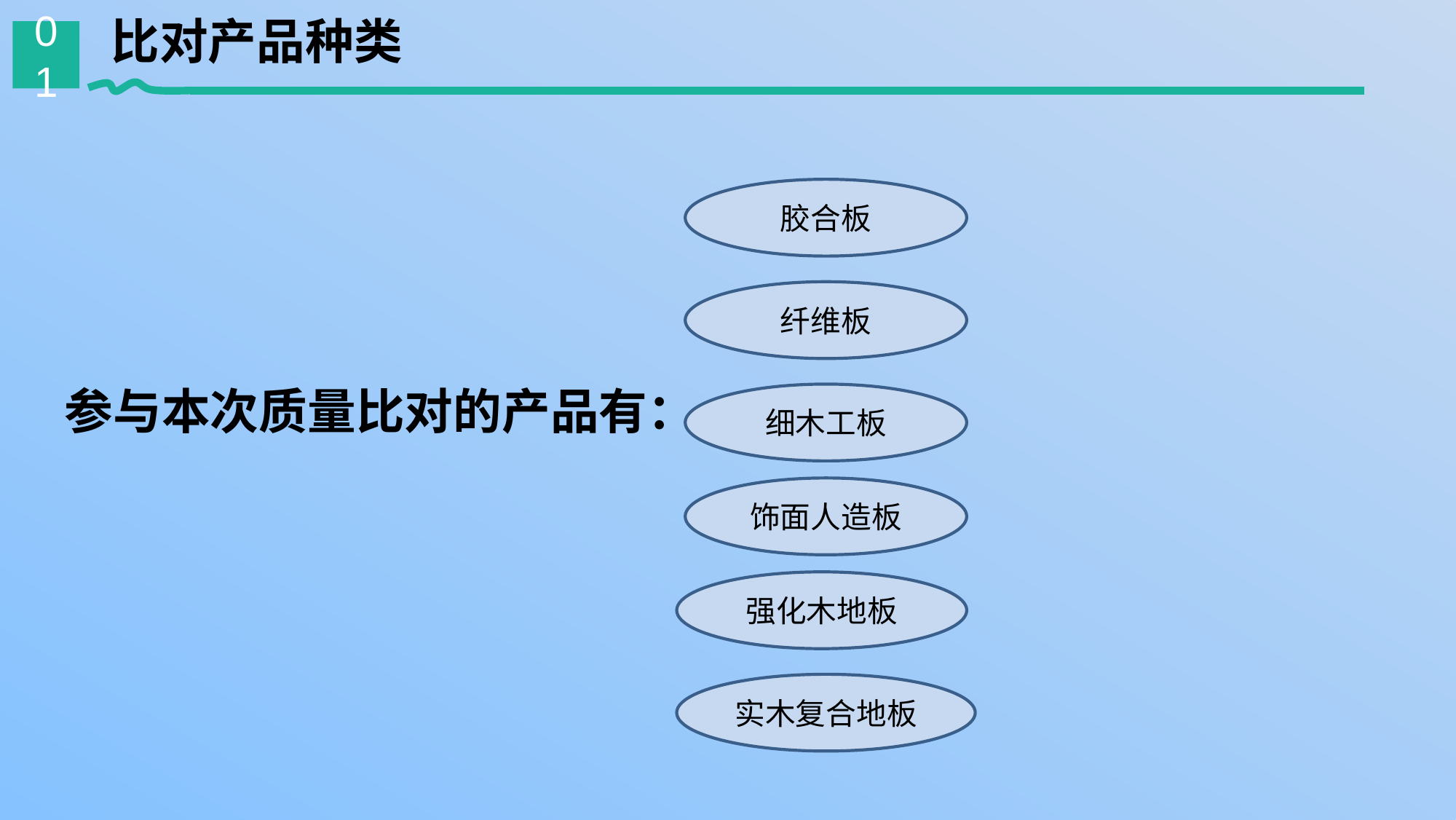

比对产品种类
01

胶合板
纤维板
参与本次质量比对的产品有：
细木工板
饰面人造板
强化木地板
实木复合地板